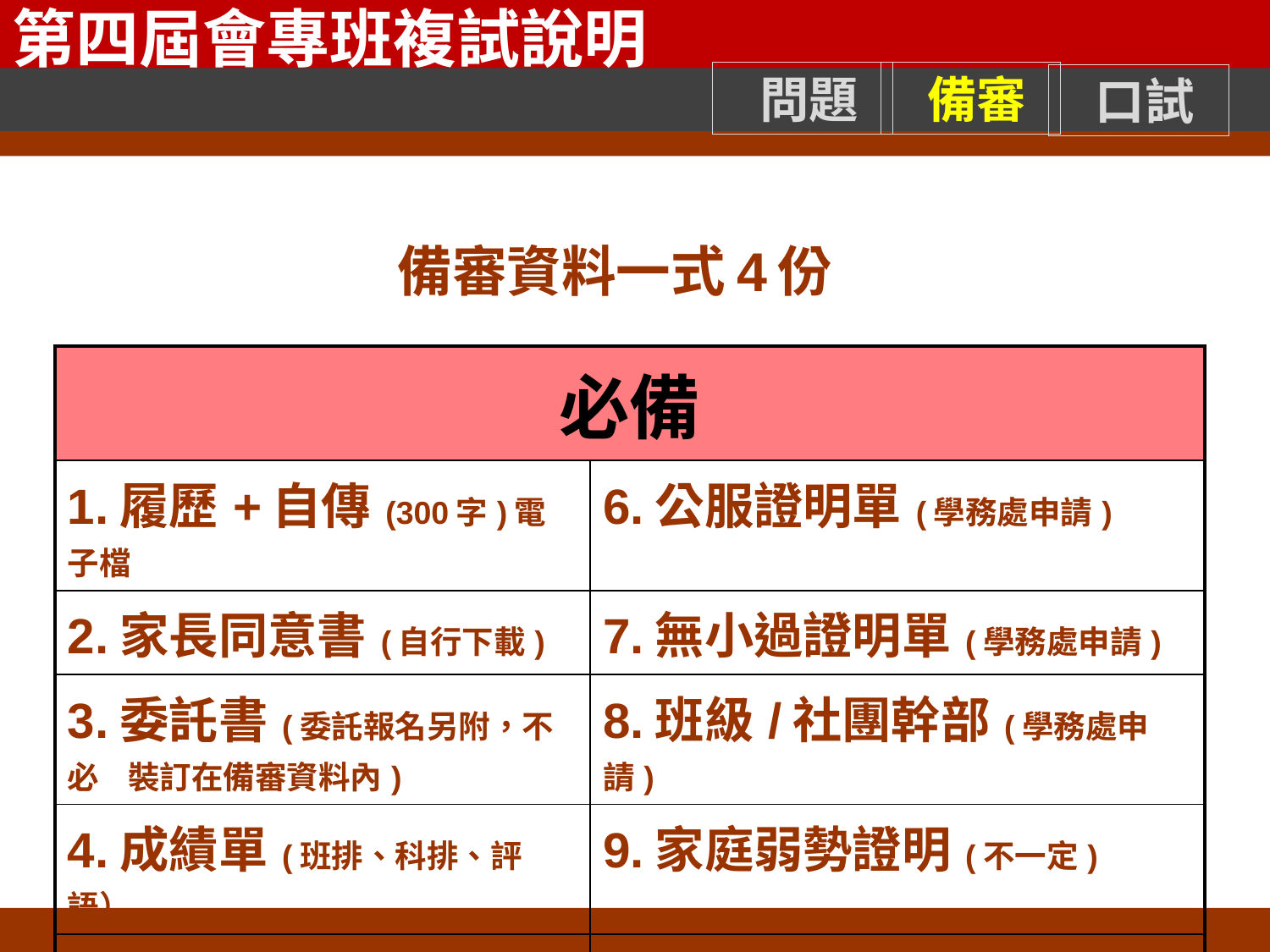

備審資料一式4份
| 必備 |  |
| --- | --- |
| 1.履歷+自傳(300字)電子檔 | 6.公服證明單(學務處申請) |
| 2.家長同意書(自行下載) | 7.無小過證明單(學務處申請) |
| 3.委託書(委託報名另附，不必 裝訂在備審資料內) | 8.班級/社團幹部(學務處申請) |
| 4.成績單(班排、科排、評語） | 9.家庭弱勢證明(不一定) |
| 5.丙級證照影本 | 10.優良表現表(加分) |